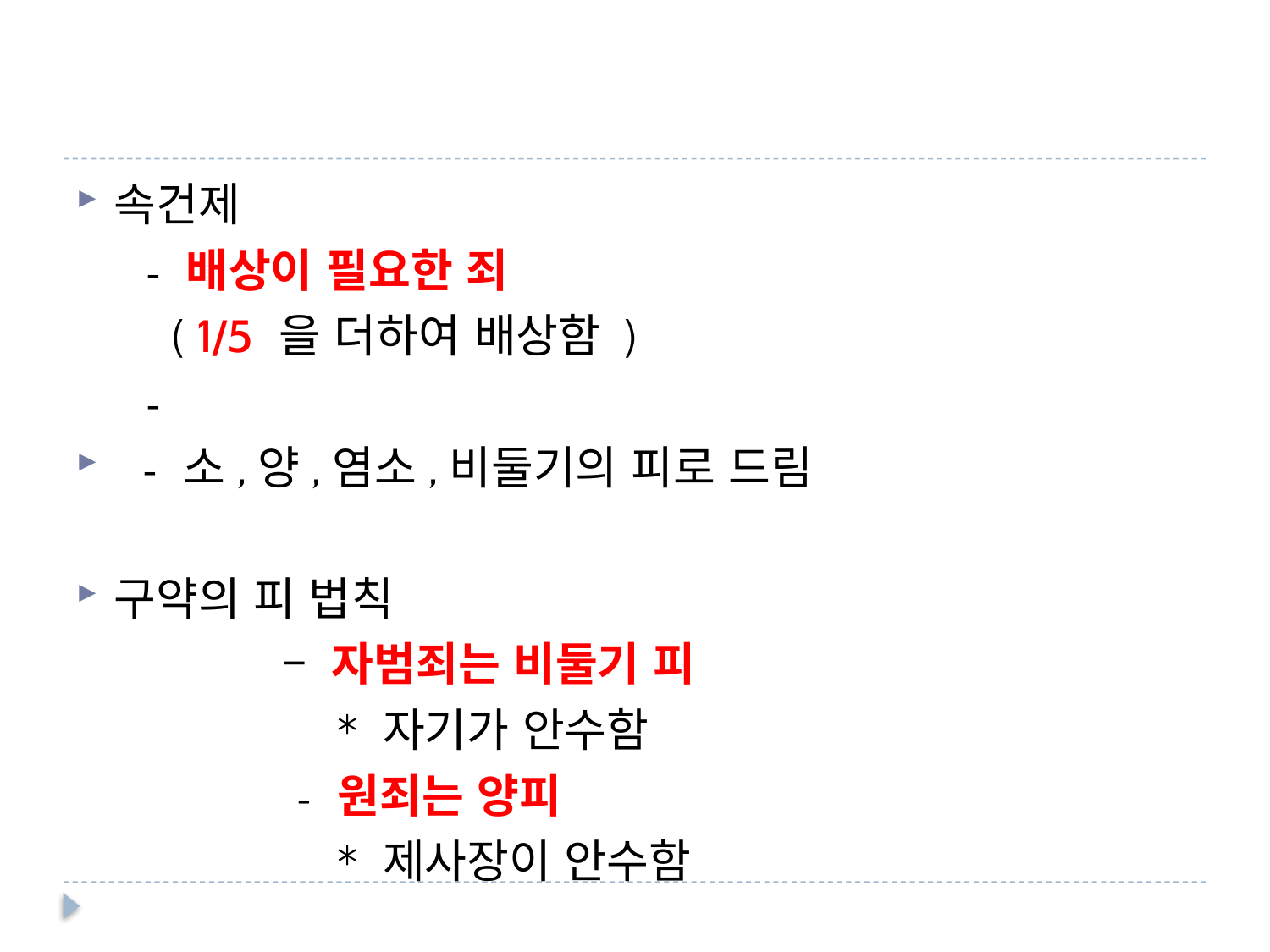

#
속건제
     - 배상이 필요한 죄
       ( 1/5 을 더하여 배상함 )
     - 십일조 바치지 않았다면 ( 1/5을 더해 )
  - 소,양,염소,비둘기의 피로 드림

구약의 피 법칙
                – 자범죄는 비둘기 피
                   * 자기가 안수함
                - 원죄는 양피
                   * 제사장이 안수함